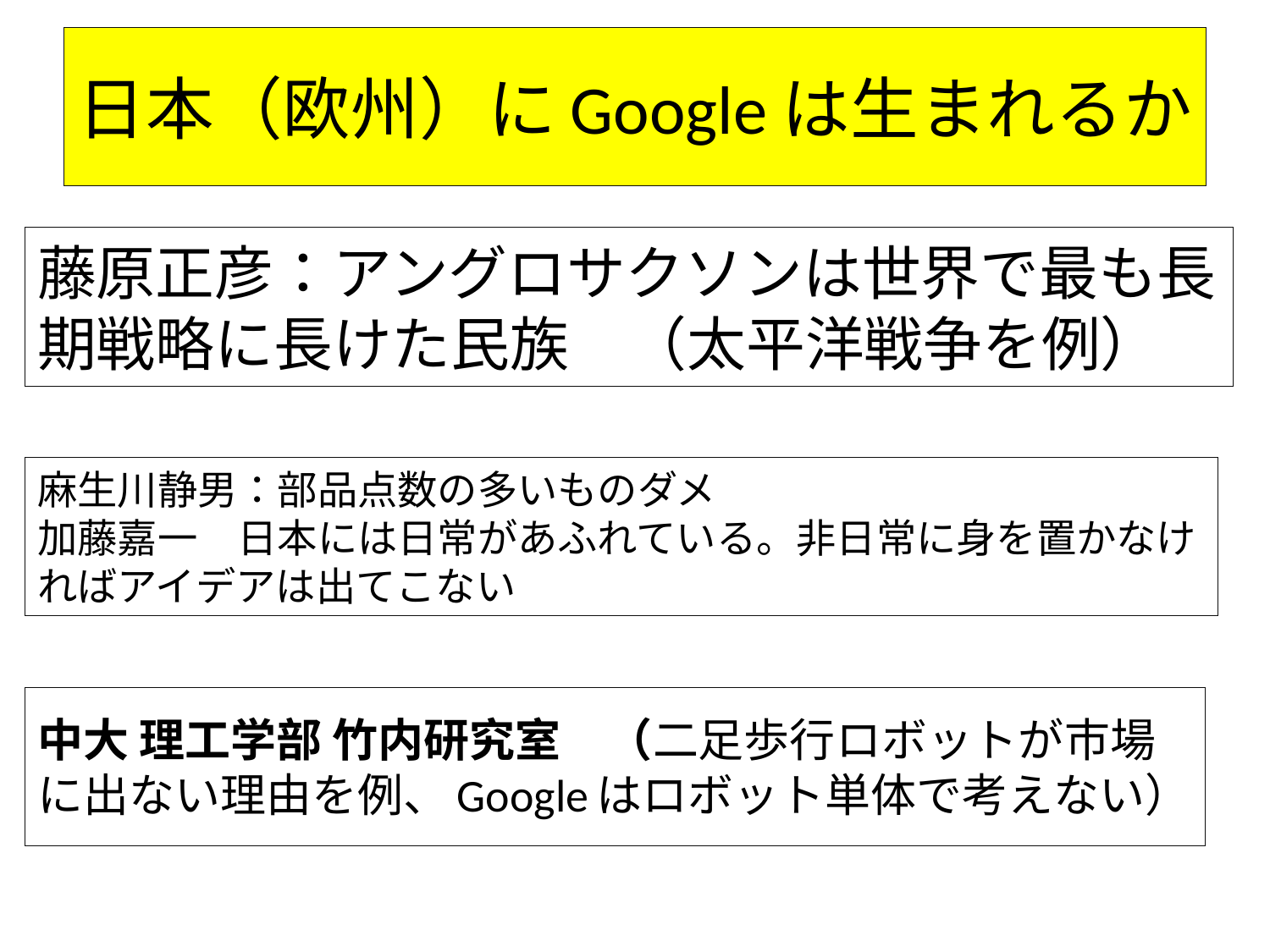

# 日本（欧州）にGoogleは生まれるか
藤原正彦：アングロサクソンは世界で最も長期戦略に長けた民族　（太平洋戦争を例）
麻生川静男：部品点数の多いものダメ
加藤嘉一　日本には日常があふれている。非日常に身を置かなければアイデアは出てこない
中大 理工学部 竹内研究室　（二足歩行ロボットが市場に出ない理由を例、Googleはロボット単体で考えない）